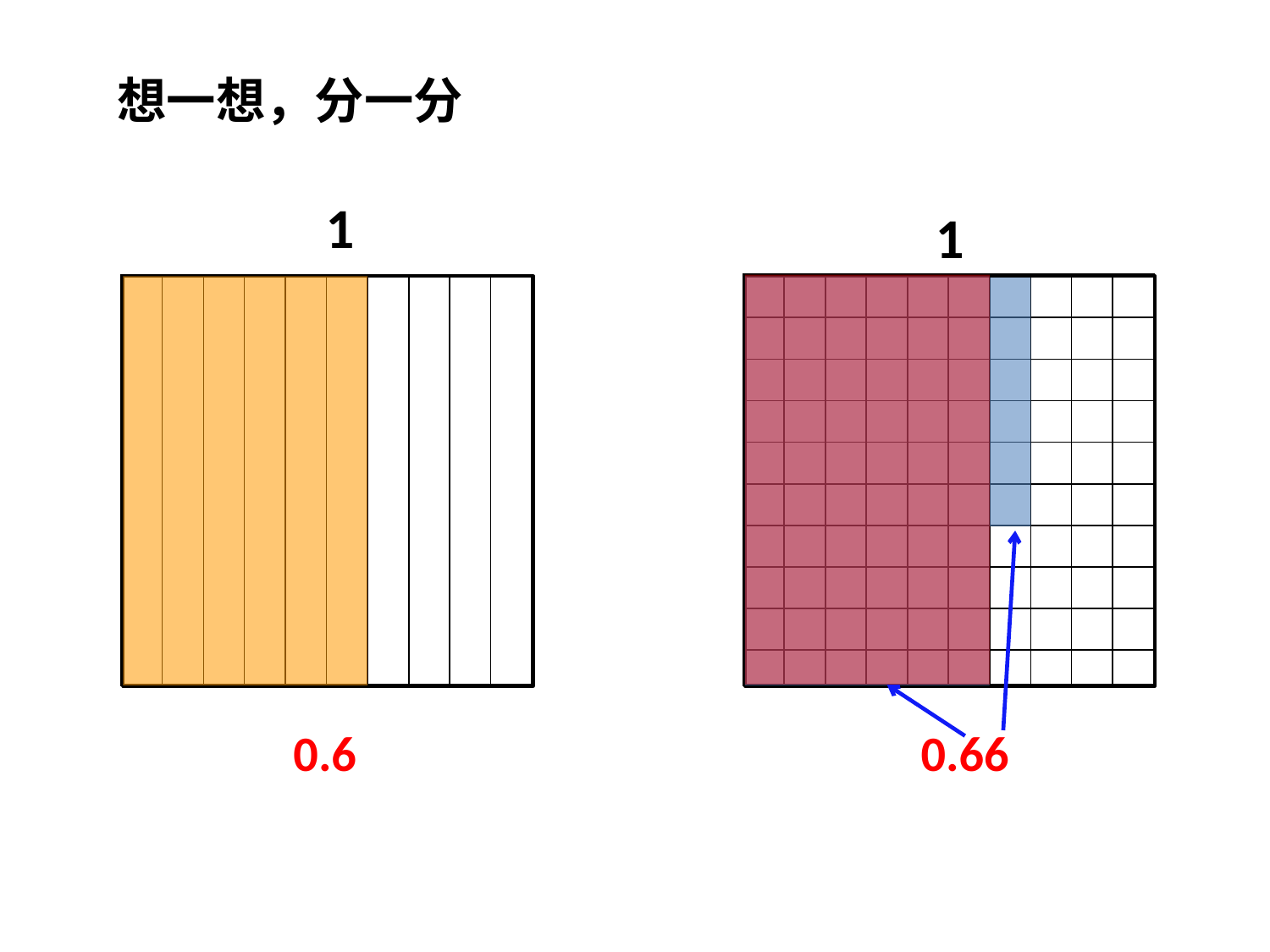

想一想，分一分
1
1

|  |
| --- |
|  |
|  |
|  |
|  |
|  |
|  |
|  |
|  |
|  |

0.6
0.66